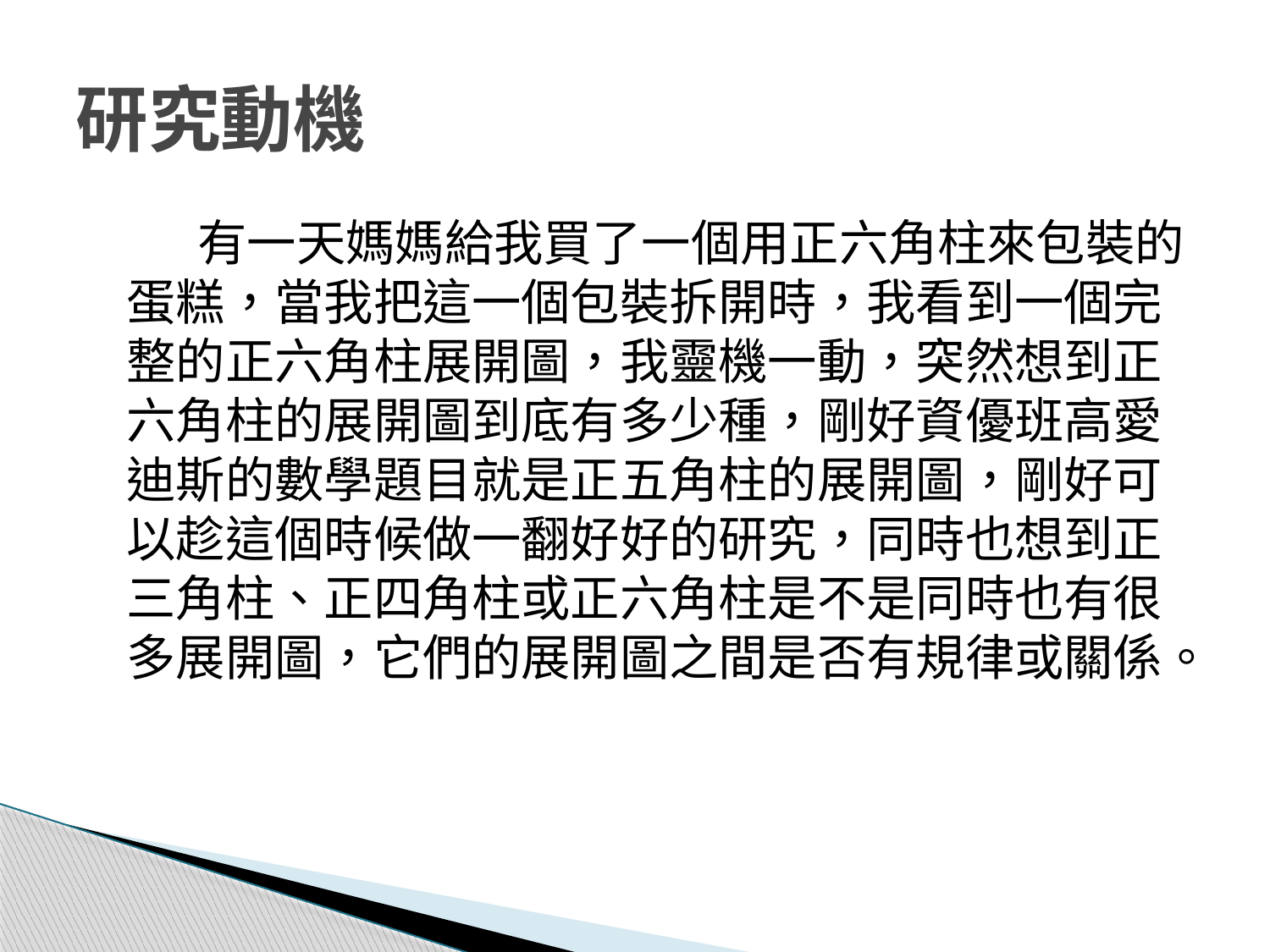

# 研究動機
         有一天媽媽給我買了一個用正六角柱來包裝的蛋糕，當我把這一個包裝拆開時，我看到一個完整的正六角柱展開圖，我靈機一動，突然想到正六角柱的展開圖到底有多少種，剛好資優班高愛迪斯的數學題目就是正五角柱的展開圖，剛好可以趁這個時候做一翻好好的研究，同時也想到正三角柱、正四角柱或正六角柱是不是同時也有很多展開圖，它們的展開圖之間是否有規律或關係。